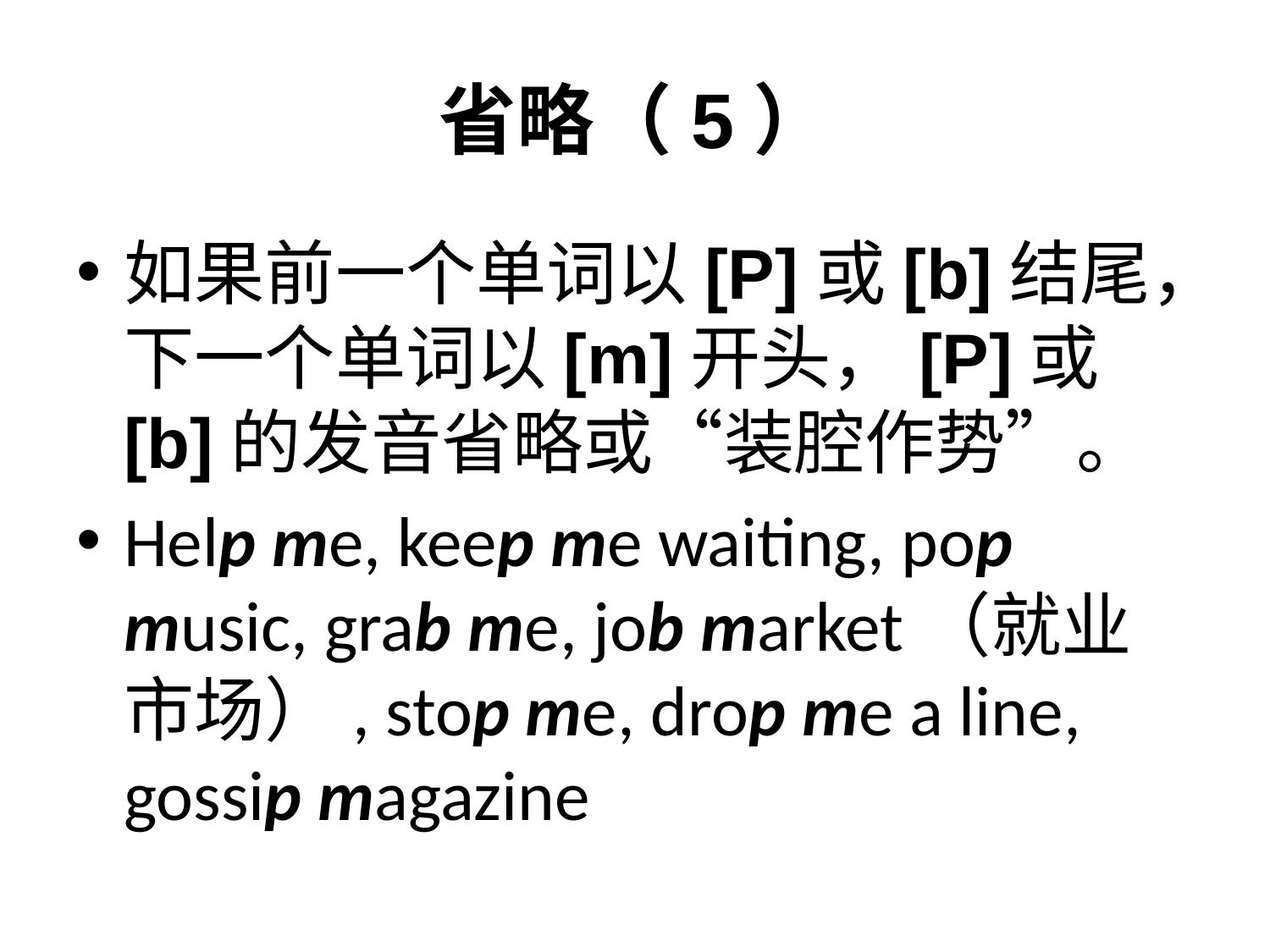

# 省略（5）
如果前一个单词以[Ρ]或[b]结尾，下一个单词以[m]开头，[Ρ]或[b]的发音省略或“装腔作势”。
Help me, keep me waiting, pop music, grab me, job market（就业市场）, stop me, drop me a line, gossip magazine